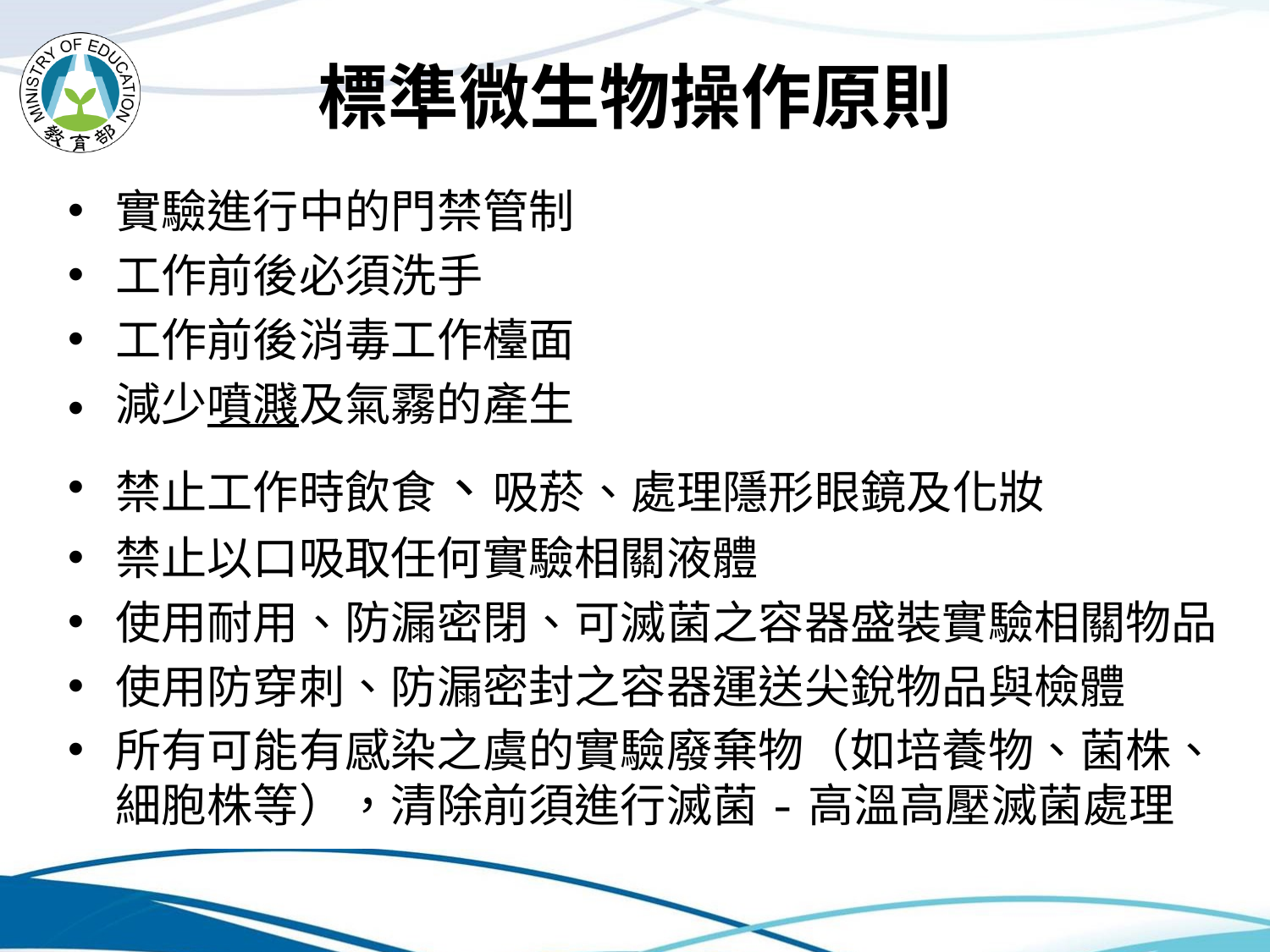

# 標準微生物操作原則
實驗進行中的門禁管制
工作前後必須洗手
工作前後消毒工作檯面
減少噴濺及氣霧的產生
禁止工作時飲食、吸菸、處理隱形眼鏡及化妝
禁止以口吸取任何實驗相關液體
使用耐用、防漏密閉、可滅菌之容器盛裝實驗相關物品
使用防穿刺、防漏密封之容器運送尖銳物品與檢體
所有可能有感染之虞的實驗廢棄物（如培養物、菌株、細胞株等），清除前須進行滅菌-高溫高壓滅菌處理
44